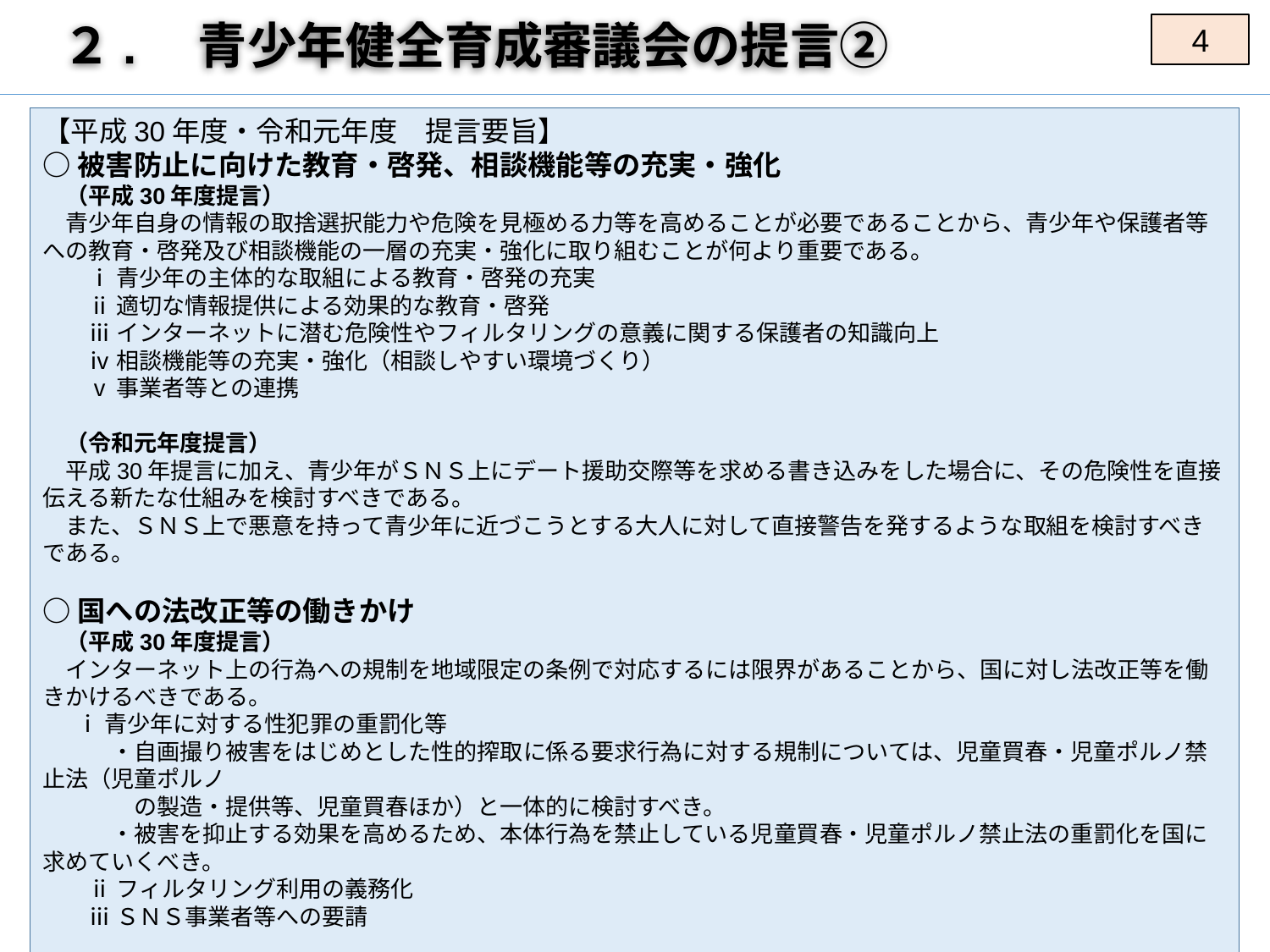

# ２.　青少年健全育成審議会の提言➁
4
【平成30年度・令和元年度　提言要旨】
○被害防止に向けた教育・啓発、相談機能等の充実・強化
　（平成30年度提言）
　青少年自身の情報の取捨選択能力や危険を見極める力等を高めることが必要であることから、青少年や保護者等への教育・啓発及び相談機能の一層の充実・強化に取り組むことが何より重要である。
　　ⅰ 青少年の主体的な取組による教育・啓発の充実
　　ⅱ 適切な情報提供による効果的な教育・啓発
　　ⅲ インターネットに潜む危険性やフィルタリングの意義に関する保護者の知識向上
　　ⅳ 相談機能等の充実・強化（相談しやすい環境づくり）
　　ⅴ 事業者等との連携

　（令和元年度提言）
　平成30年提言に加え、青少年がＳＮＳ上にデート援助交際等を求める書き込みをした場合に、その危険性を直接伝える新たな仕組みを検討すべきである。
　また、ＳＮＳ上で悪意を持って青少年に近づこうとする大人に対して直接警告を発するような取組を検討すべきである。

○国への法改正等の働きかけ
　（平成30年度提言）
　インターネット上の行為への規制を地域限定の条例で対応するには限界があることから、国に対し法改正等を働きかけるべきである。
 　ⅰ 青少年に対する性犯罪の重罰化等
　　　・自画撮り被害をはじめとした性的搾取に係る要求行為に対する規制については、児童買春・児童ポルノ禁止法（児童ポルノ
　　　　の製造・提供等、児童買春ほか）と一体的に検討すべき。
　　　・被害を抑止する効果を高めるため、本体行為を禁止している児童買春・児童ポルノ禁止法の重罰化を国に求めていくべき。
　　ⅱ フィルタリング利用の義務化
　　ⅲ ＳＮＳ事業者等への要請

　（令和元年度提言）
　淫行処罰規定を含んだ性犯罪の規制は法律で行うことが相応しいことから、これを国に求めていくべきである。